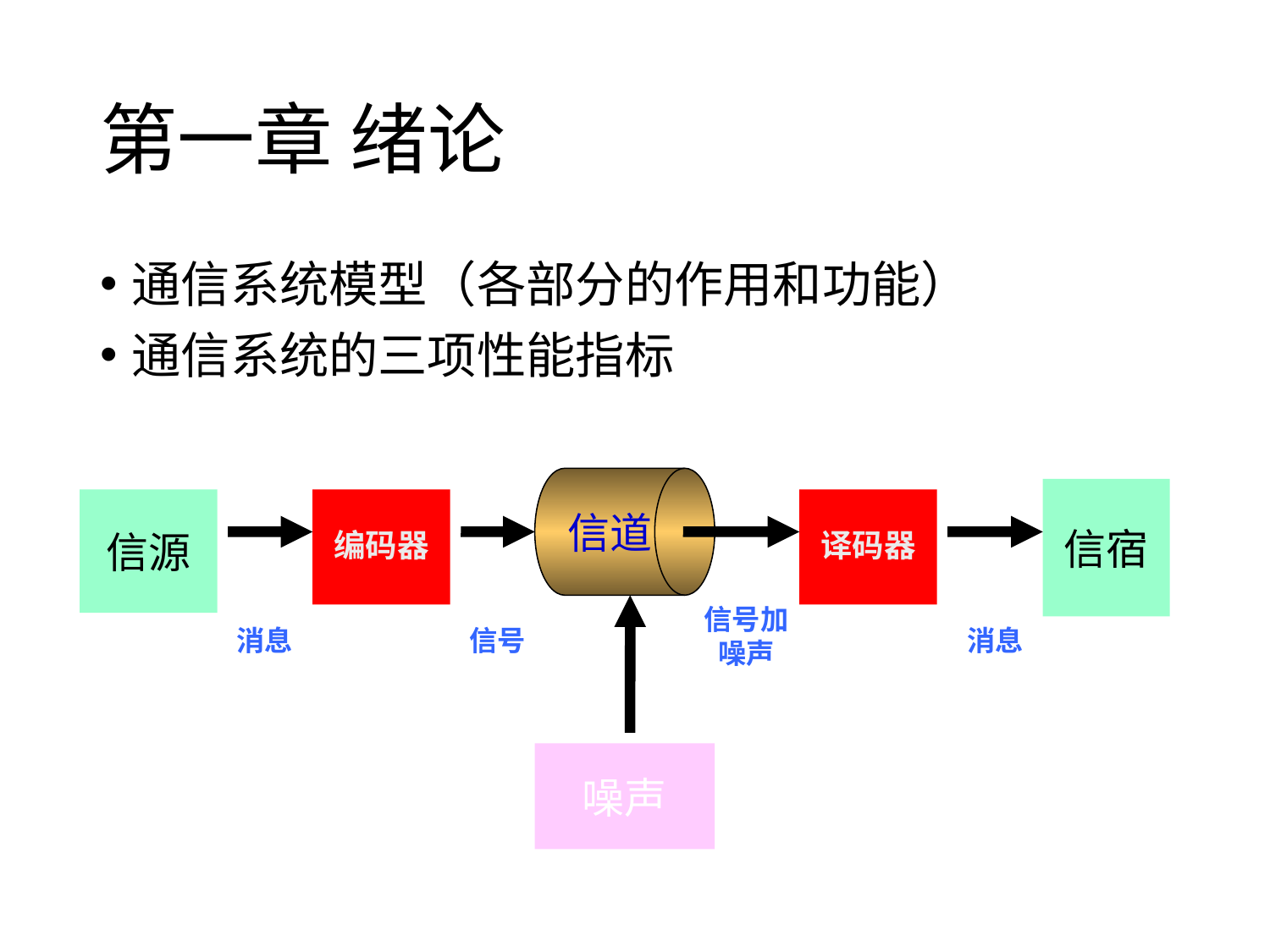

# 第一章 绪论
通信系统模型（各部分的作用和功能）
通信系统的三项性能指标

信道
信宿
信源
编码器
译码器

信号加噪声
消息
信号
消息
噪声